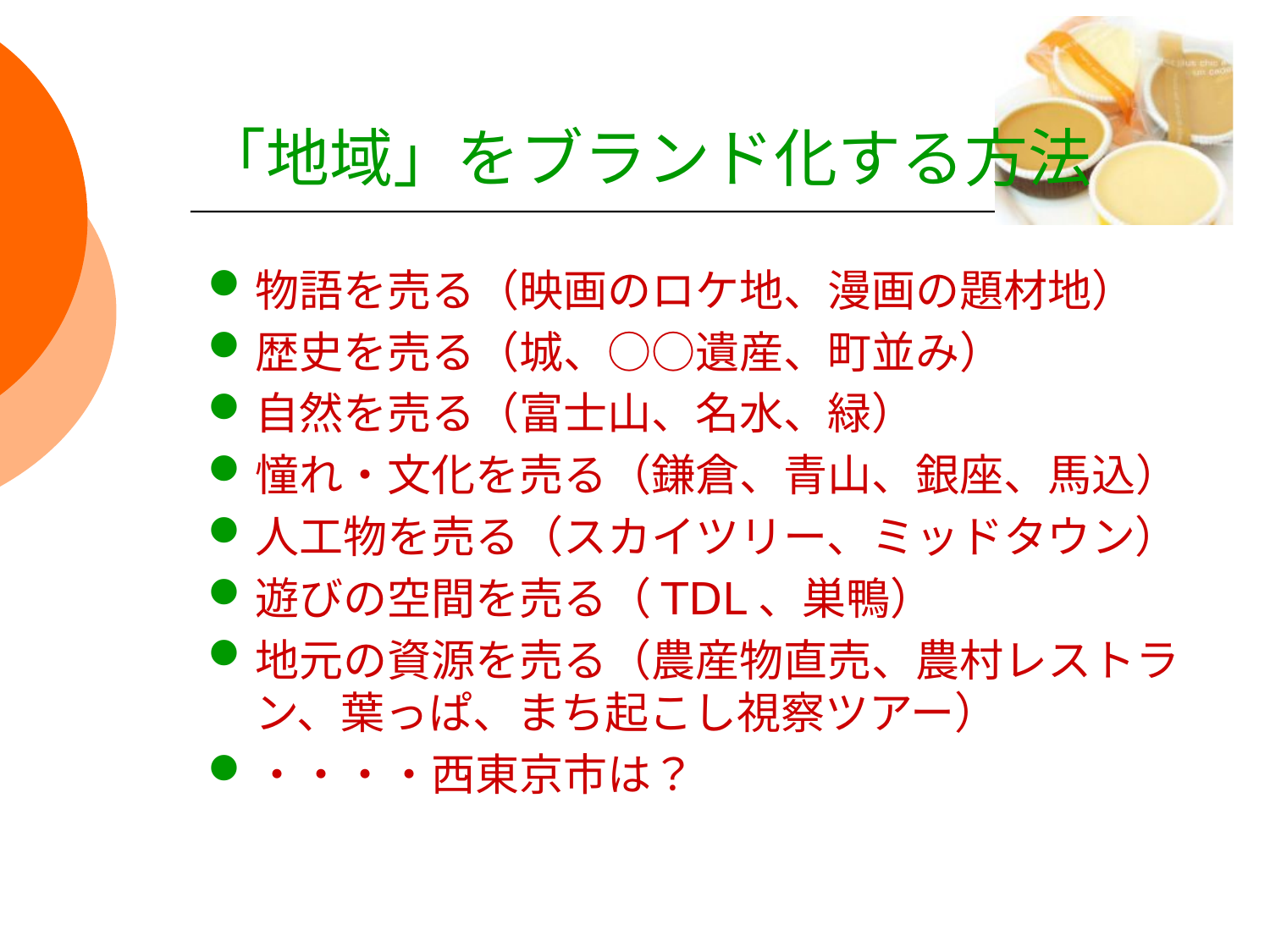

# 「地域」をブランド化する方法
物語を売る（映画のロケ地、漫画の題材地）
歴史を売る（城、○○遺産、町並み）
自然を売る（富士山、名水、緑）
憧れ・文化を売る（鎌倉、青山、銀座、馬込）
人工物を売る（スカイツリー、ミッドタウン）
遊びの空間を売る（TDL、巣鴨）
地元の資源を売る（農産物直売、農村レストラン、葉っぱ、まち起こし視察ツアー）
・・・・西東京市は？